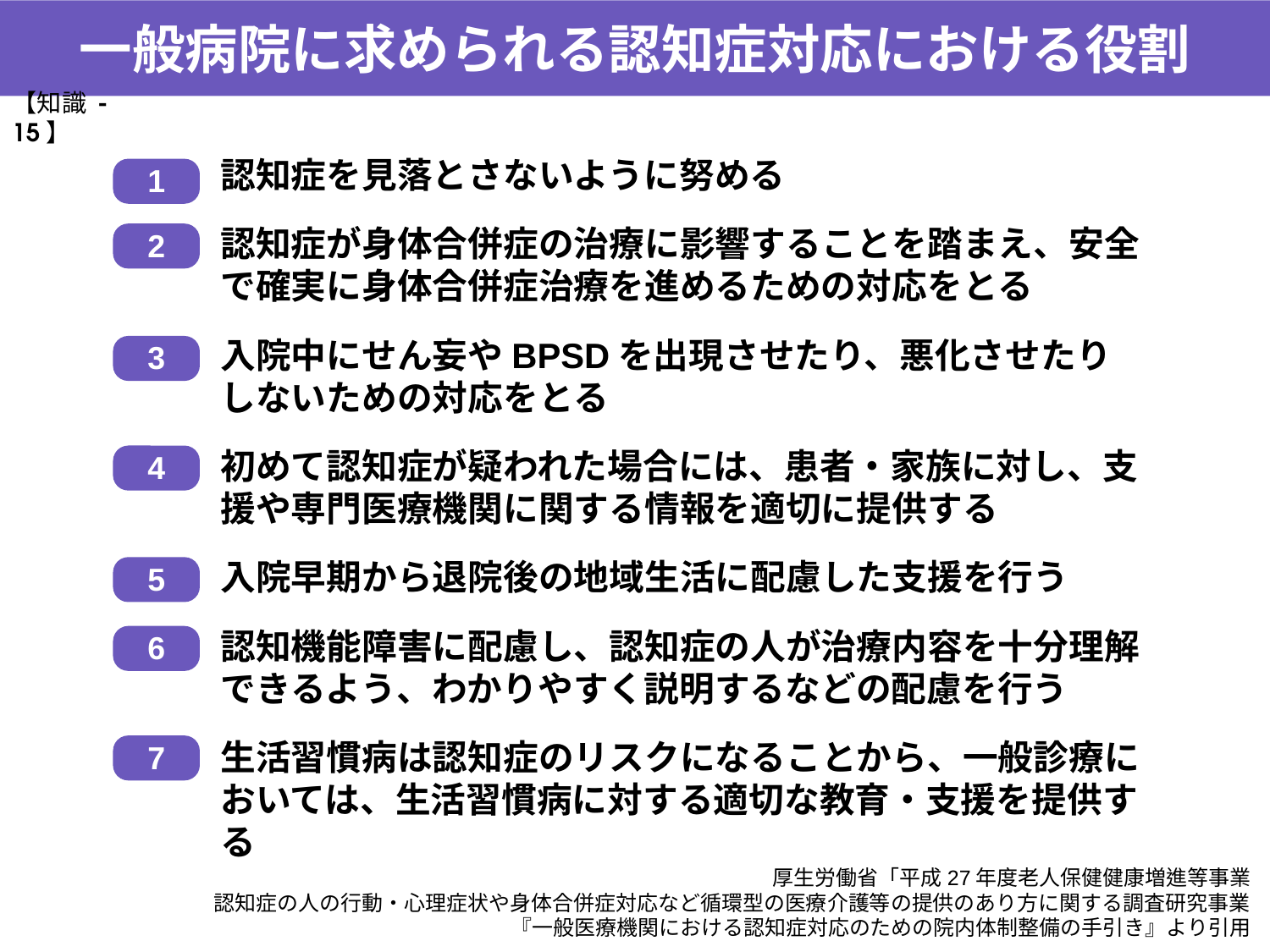

一般病院に求められる認知症対応における役割
【知識 -15】
認知症を見落とさないように努める
認知症が身体合併症の治療に影響することを踏まえ、安全で確実に身体合併症治療を進めるための対応をとる
入院中にせん妄やBPSDを出現させたり、悪化させたり   しないための対応をとる
初めて認知症が疑われた場合には、患者・家族に対し、支援や専門医療機関に関する情報を適切に提供する
入院早期から退院後の地域生活に配慮した支援を行う
認知機能障害に配慮し、認知症の人が治療内容を十分理解できるよう、わかりやすく説明するなどの配慮を行う
生活習慣病は認知症のリスクになることから、一般診療に おいては、生活習慣病に対する適切な教育・支援を提供する
1
2
3
4
5
6
7
厚生労働省「平成27年度老人保健健康増進等事業
認知症の人の行動・心理症状や身体合併症対応など循環型の医療介護等の提供のあり方に関する調査研究事業
『一般医療機関における認知症対応のための院内体制整備の手引き』より引用